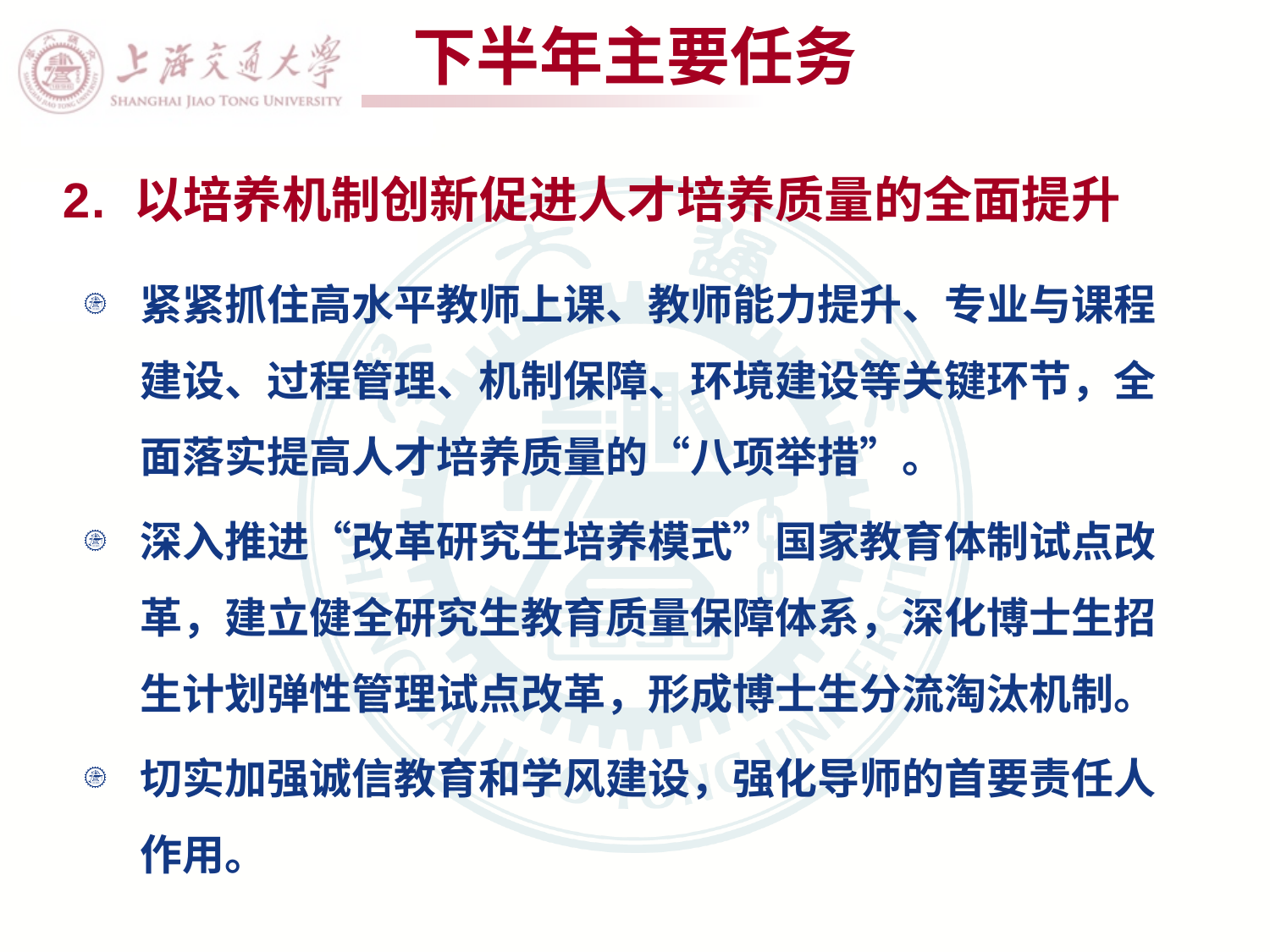

# 下半年主要任务
以培养机制创新促进人才培养质量的全面提升
紧紧抓住高水平教师上课、教师能力提升、专业与课程建设、过程管理、机制保障、环境建设等关键环节，全面落实提高人才培养质量的“八项举措”。
深入推进“改革研究生培养模式”国家教育体制试点改革，建立健全研究生教育质量保障体系，深化博士生招生计划弹性管理试点改革，形成博士生分流淘汰机制。
切实加强诚信教育和学风建设，强化导师的首要责任人作用。